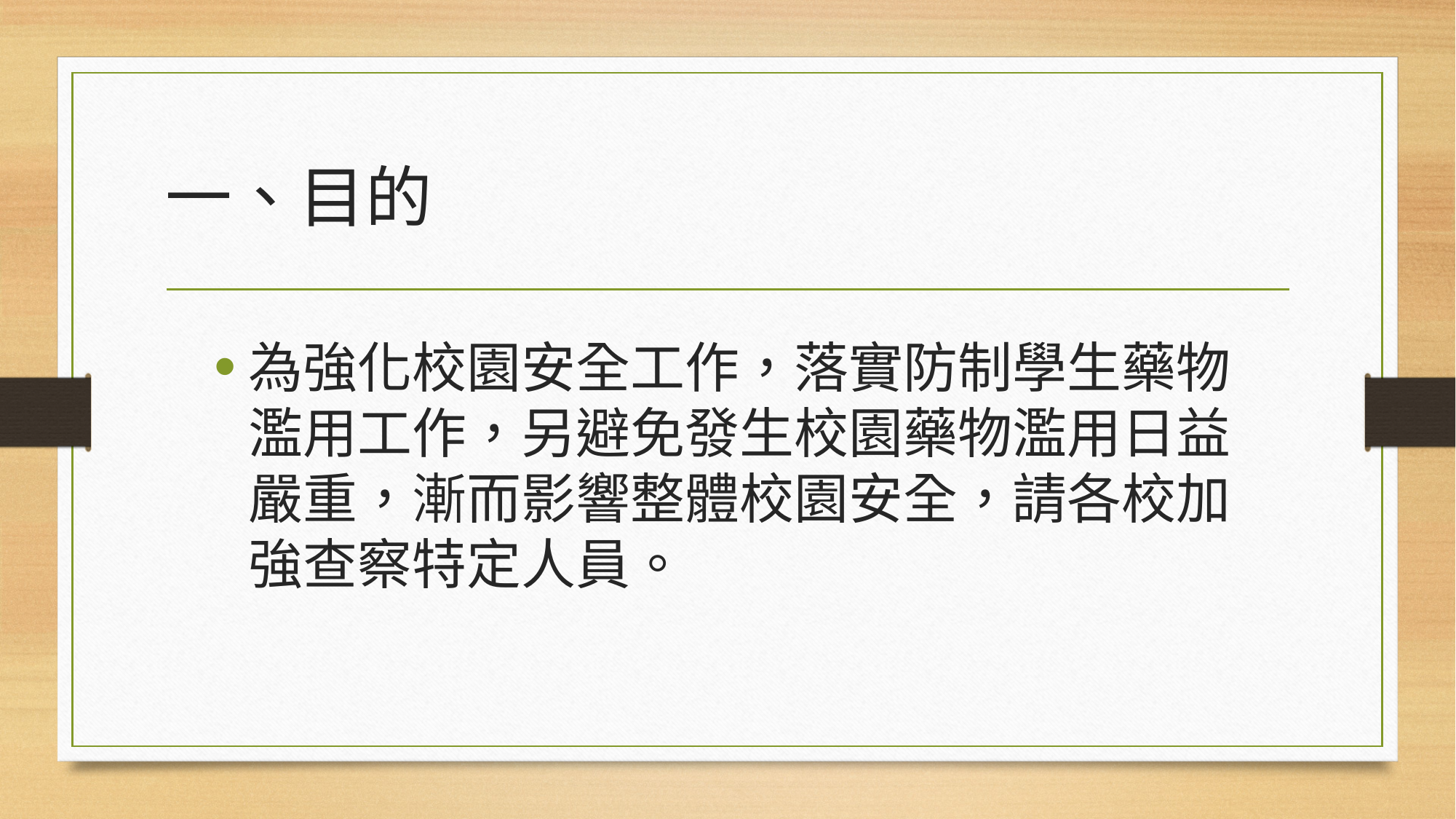

# 一、目的
為強化校園安全工作，落實防制學生藥物濫用工作，另避免發生校園藥物濫用日益嚴重，漸而影響整體校園安全，請各校加強查察特定人員。